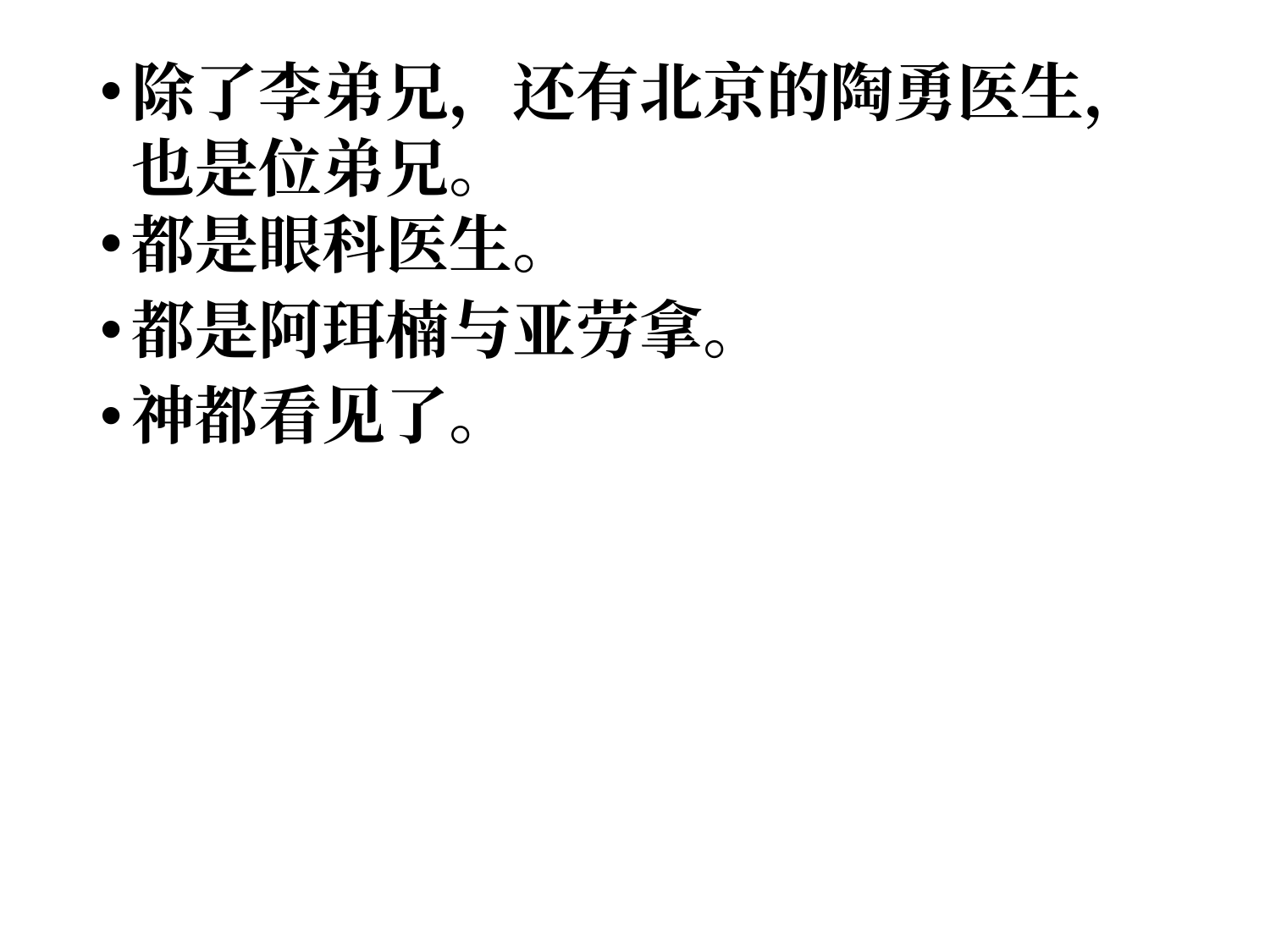

除了李弟兄，还有北京的陶勇医生，也是位弟兄。
都是眼科医生。
都是阿珥楠与亚劳拿。
神都看见了。